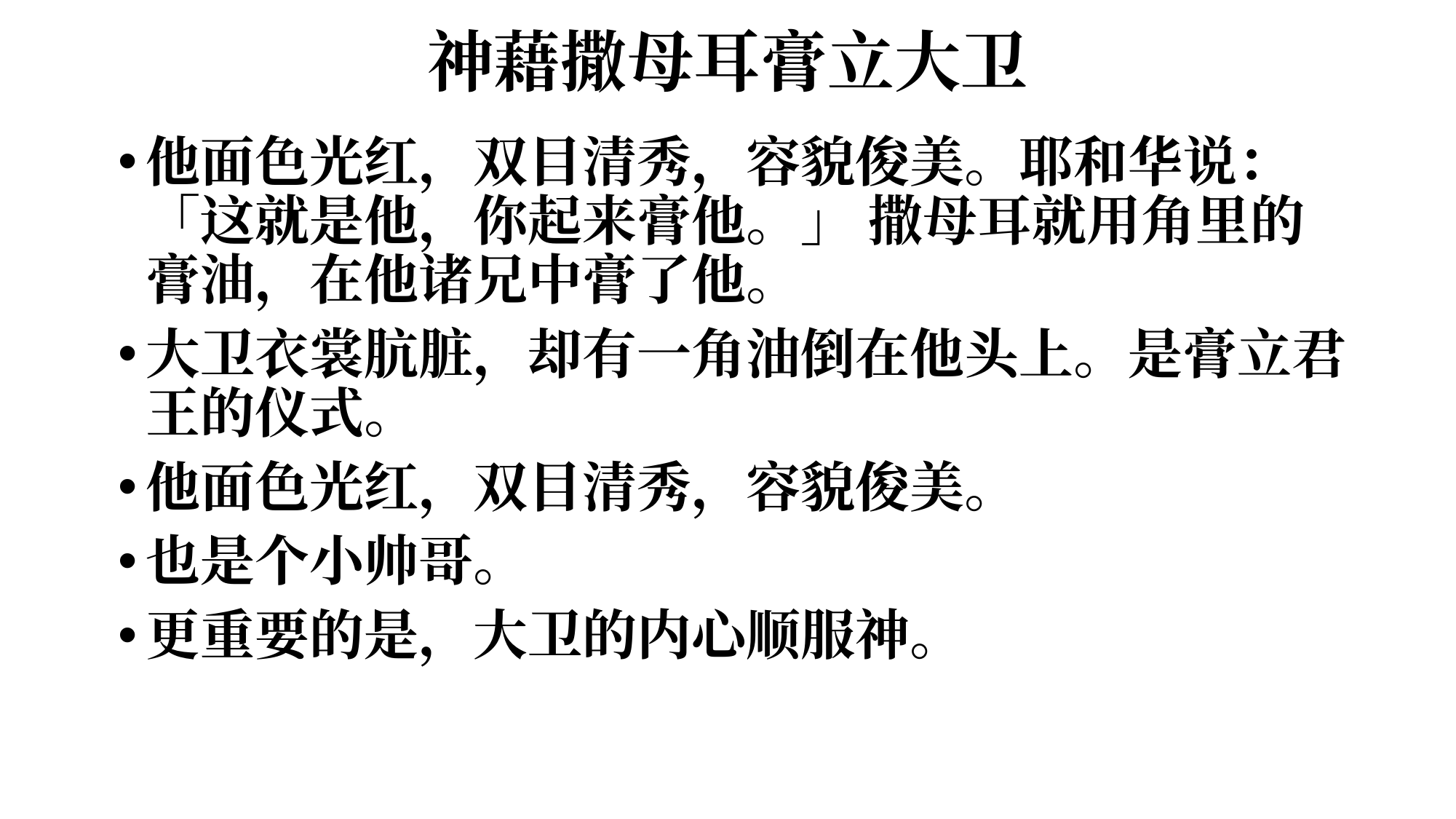

# 神藉撒母耳膏立大卫
他面色光红，双目清秀，容貌俊美。耶和华说：「这就是他，你起来膏他。」 撒母耳就用角里的膏油，在他诸兄中膏了他。
大卫衣裳肮脏，却有一角油倒在他头上。是膏立君王的仪式。
他面色光红，双目清秀，容貌俊美。
也是个小帅哥。
更重要的是，大卫的内心顺服神。